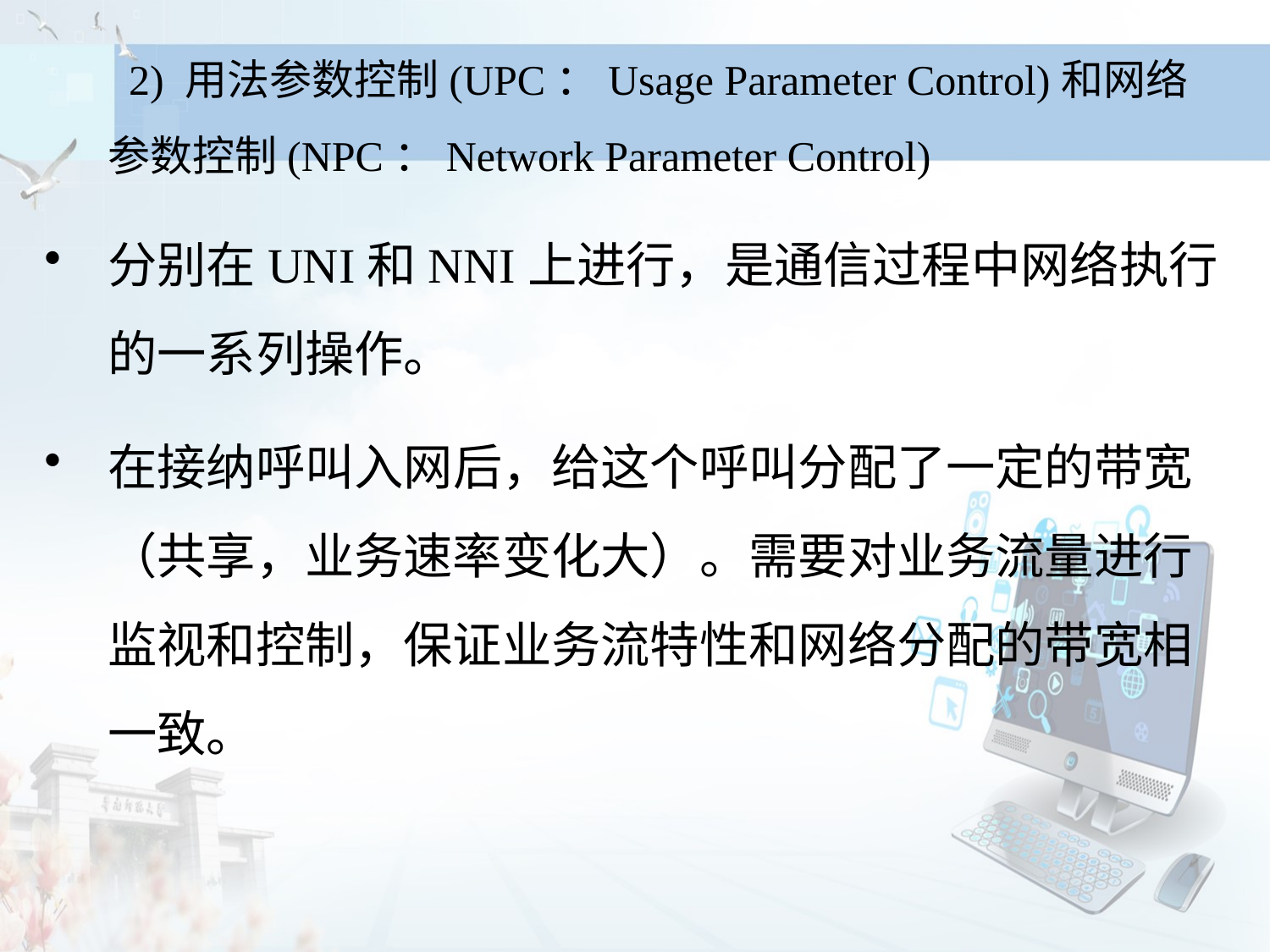

2) 用法参数控制(UPC：Usage Parameter Control)和网络参数控制(NPC：Network Parameter Control)
分别在UNI和NNI上进行，是通信过程中网络执行的一系列操作。
在接纳呼叫入网后，给这个呼叫分配了一定的带宽（共享，业务速率变化大）。需要对业务流量进行监视和控制，保证业务流特性和网络分配的带宽相一致。